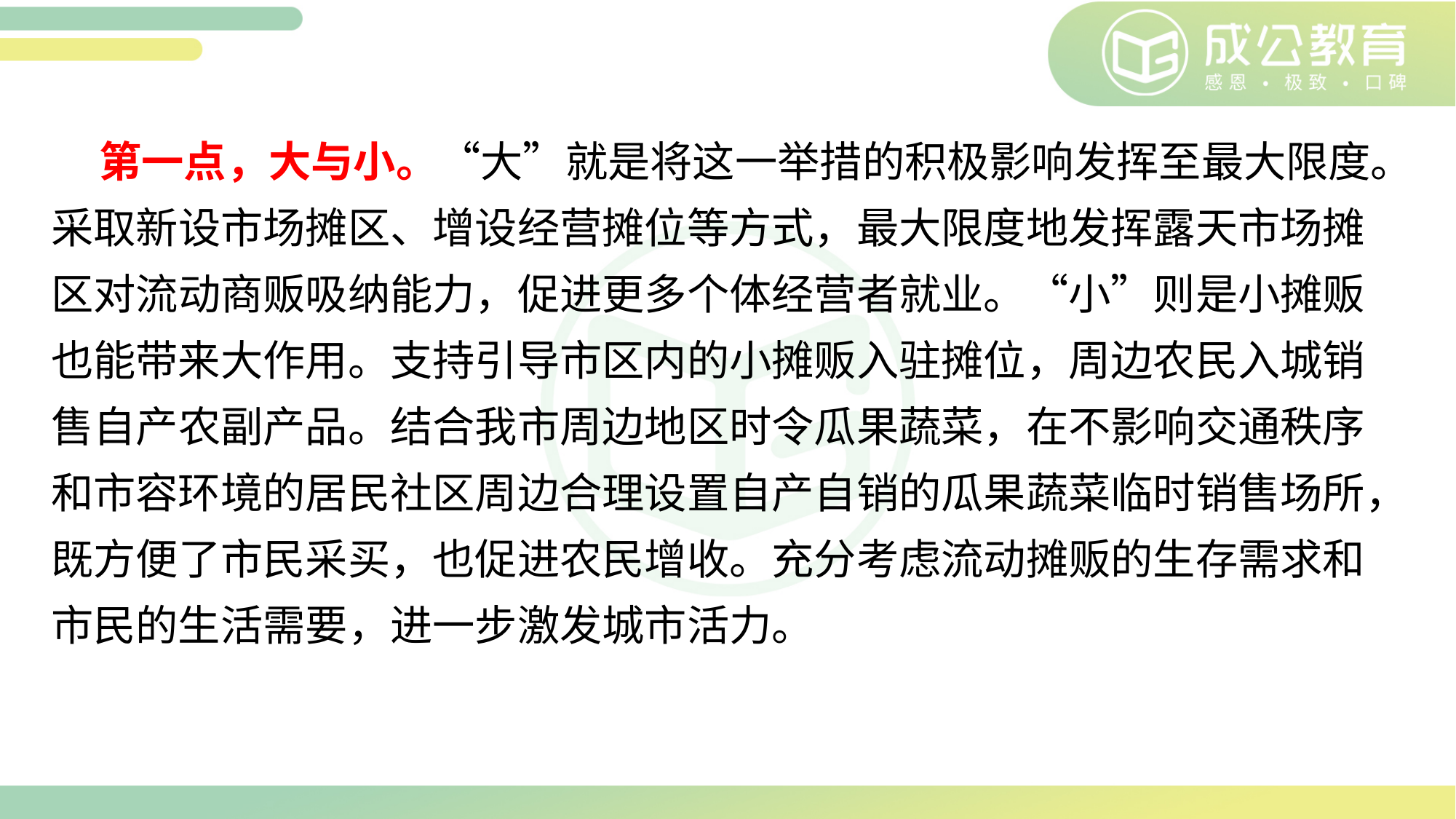

第一点，大与小。“大”就是将这一举措的积极影响发挥至最大限度。采取新设市场摊区、增设经营摊位等方式，最大限度地发挥露天市场摊区对流动商贩吸纳能力，促进更多个体经营者就业。“小”则是小摊贩也能带来大作用。支持引导市区内的小摊贩入驻摊位，周边农民入城销售自产农副产品。结合我市周边地区时令瓜果蔬菜，在不影响交通秩序和市容环境的居民社区周边合理设置自产自销的瓜果蔬菜临时销售场所，既方便了市民采买，也促进农民增收。充分考虑流动摊贩的生存需求和市民的生活需要，进一步激发城市活力。